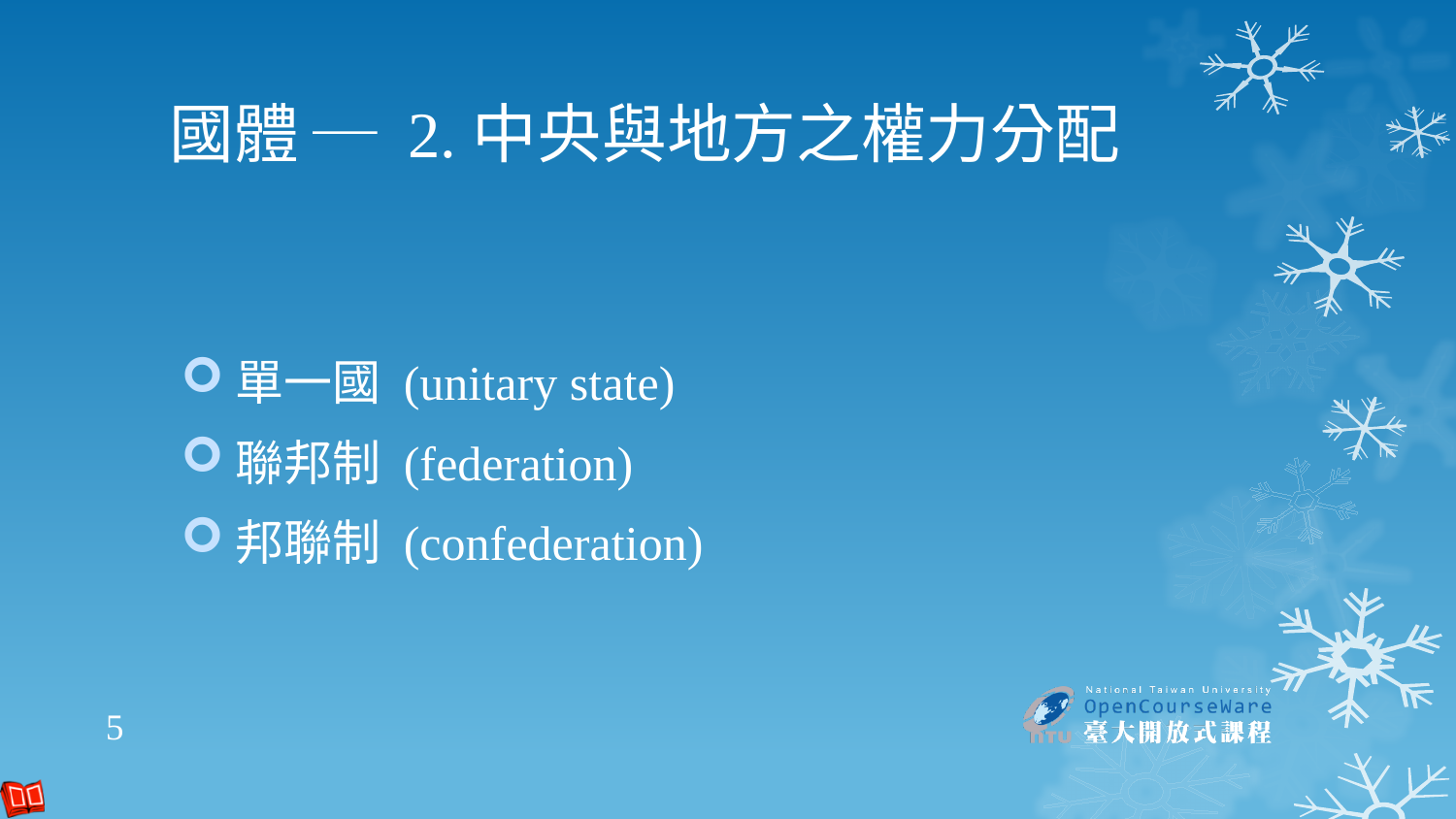

# 國體 ─ 2.中央與地方之權力分配
單一國 (unitary state)
聯邦制 (federation)
邦聯制 (confederation)
5